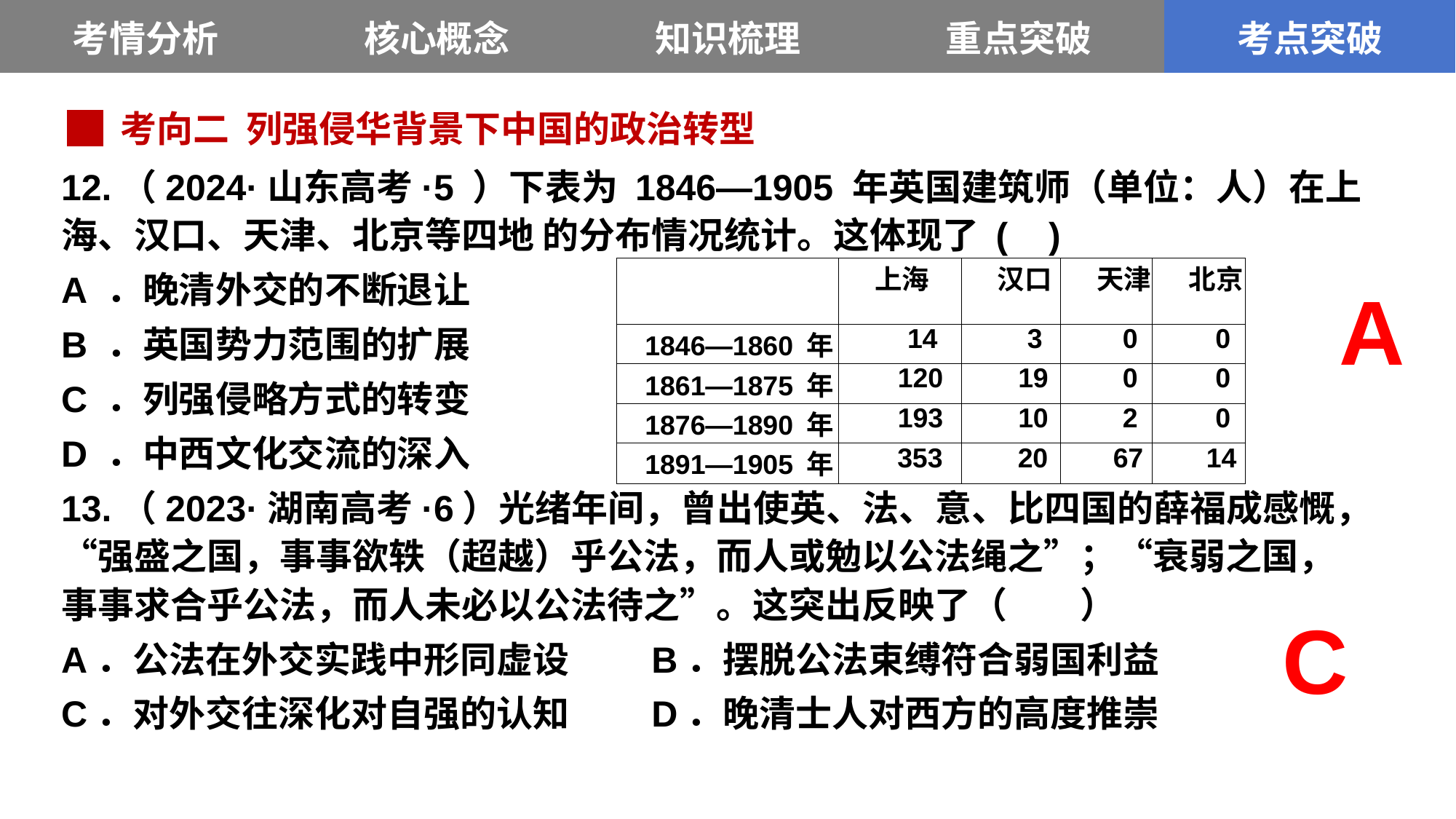

| 考情分析 | 核心概念 | 知识梳理 | 重点突破 | 考点突破 |
| --- | --- | --- | --- | --- |
█ 考向二  列强侵华背景下中国的政治转型
12.（2024·山东高考·5 ）下表为 1846—1905 年英国建筑师（单位：人）在上海、汉口、天津、北京等四地 的分布情况统计。这体现了 (    )
A ．晚清外交的不断退让
B ．英国势力范围的扩展
C ．列强侵略方式的转变
D ．中西文化交流的深入
13.（2023·湖南高考·6）光绪年间，曾出使英、法、意、比四国的薛福成感慨，“强盛之国，事事欲轶（超越）乎公法，而人或勉以公法绳之”；“衰弱之国，事事求合乎公法，而人未必以公法待之”。这突出反映了（　　）
A．公法在外交实践中形同虚设         B．摆脱公法束缚符合弱国利益
C．对外交往深化对自强的认知         D．晚清士人对西方的高度推崇

|  | 上海 | 汉口 | 天津 | 北京 |
| --- | --- | --- | --- | --- |
| 1846—1860 年 | 14 | 3 | 0 | 0 |
| 1861—1875 年 | 120 | 19 | 0 | 0 |
| 1876—1890 年 | 193 | 10 | 2 | 0 |
| 1891—1905 年 | 353 | 20 | 67 | 14 |
A
C